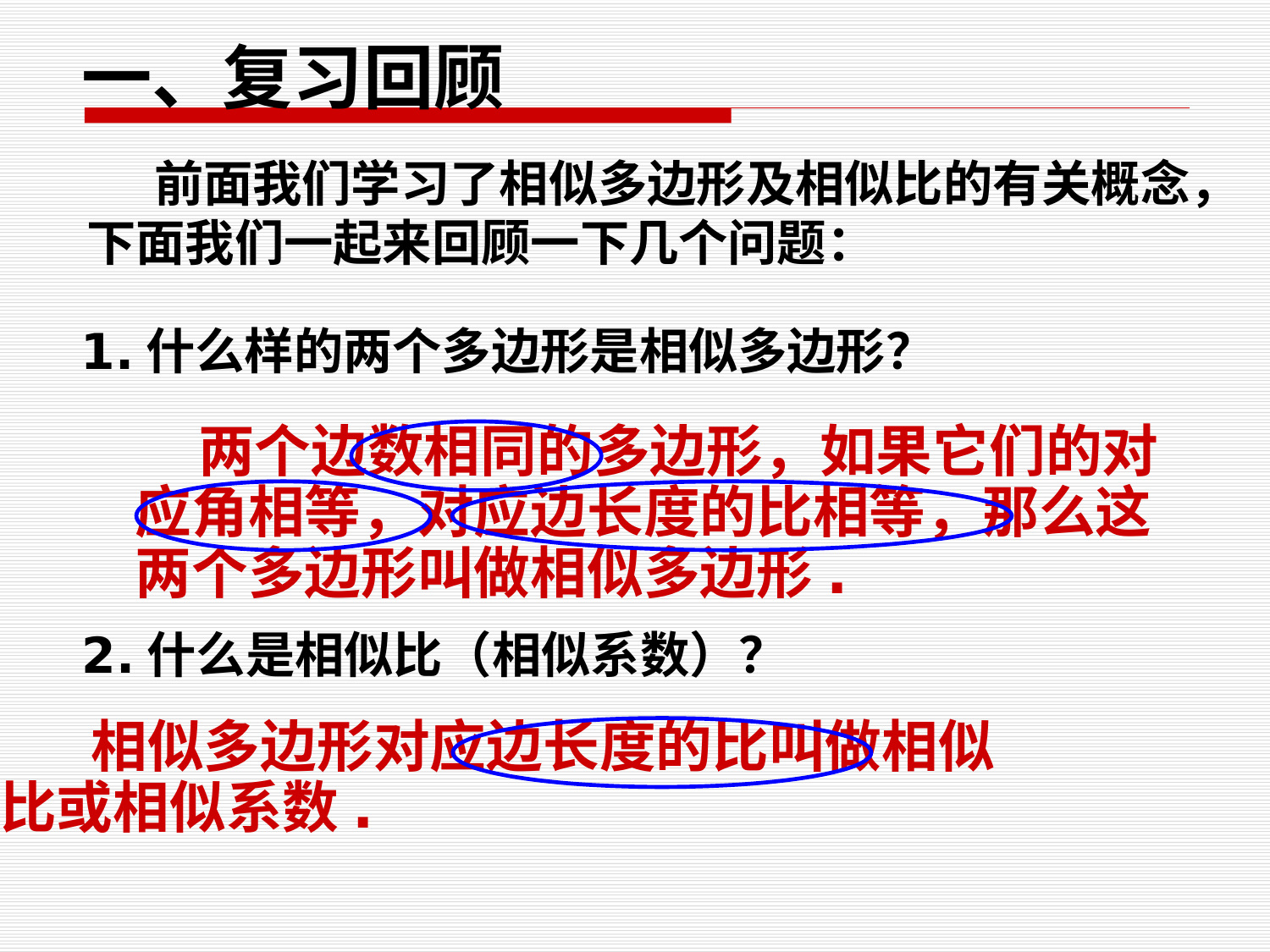

一、复习回顾
      前面我们学习了相似多边形及相似比的有关概念，下面我们一起来回顾一下几个问题：
1.什么样的两个多边形是相似多边形？

          两个边数相同的多边形，如果它们的对应角相等，对应边长度的比相等，那么这两个多边形叫做相似多边形.

2.什么是相似比（相似系数）？
      相似多边形对应边长度的比叫做相似
比或相似系数.